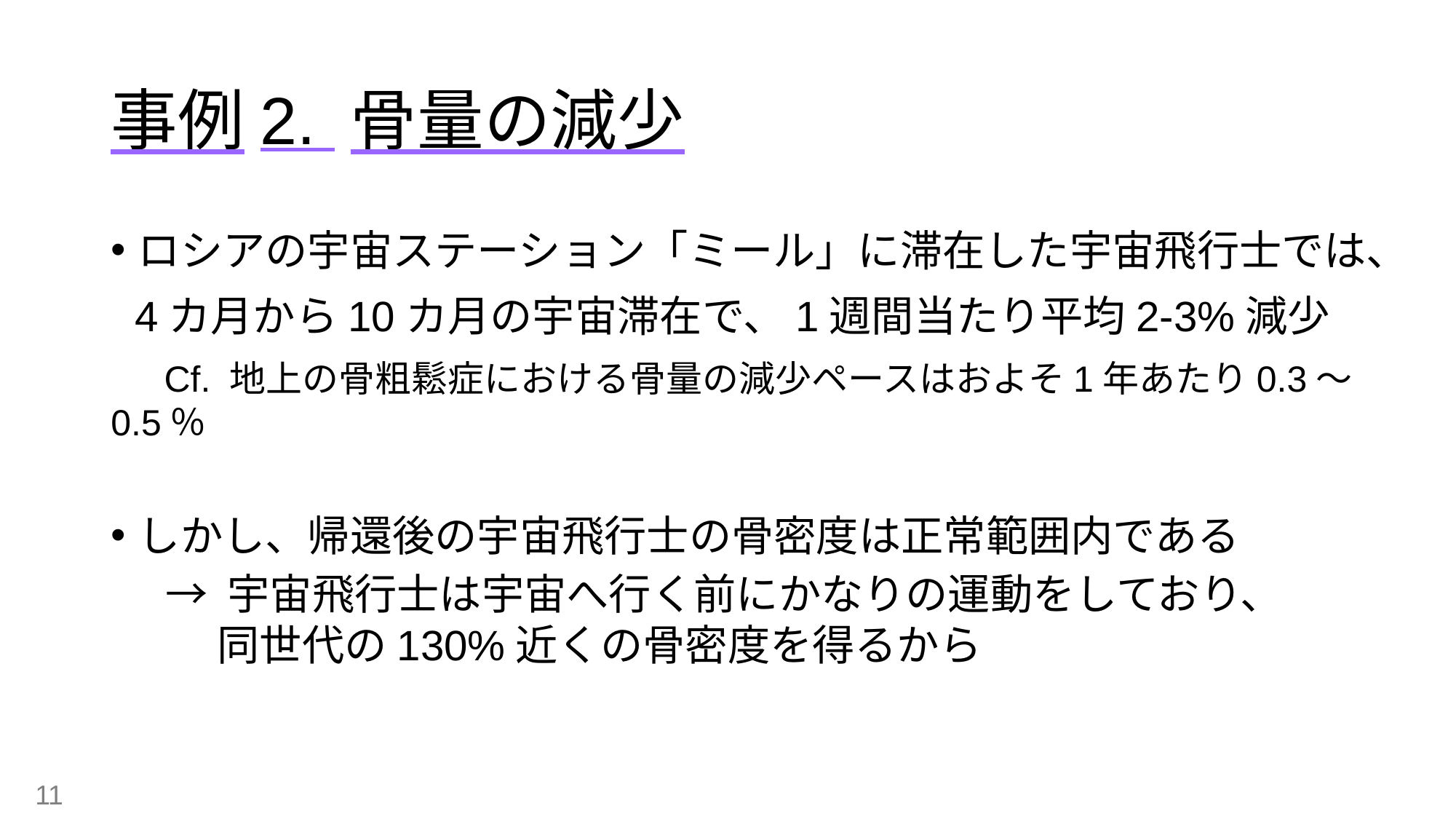

# 事例2. 骨量の減少
ロシアの宇宙ステーション「ミール」に滞在した宇宙飛行士では、
  4カ月から10カ月の宇宙滞在で、1週間当たり平均2-3%減少
　 Cf. 地上の骨粗鬆症における骨量の減少ペースはおよそ1年あたり0.3～0.5％
しかし、帰還後の宇宙飛行士の骨密度は正常範囲内である
→ 宇宙飛行士は宇宙へ行く前にかなりの運動をしており、
　 同世代の130%近くの骨密度を得るから

11